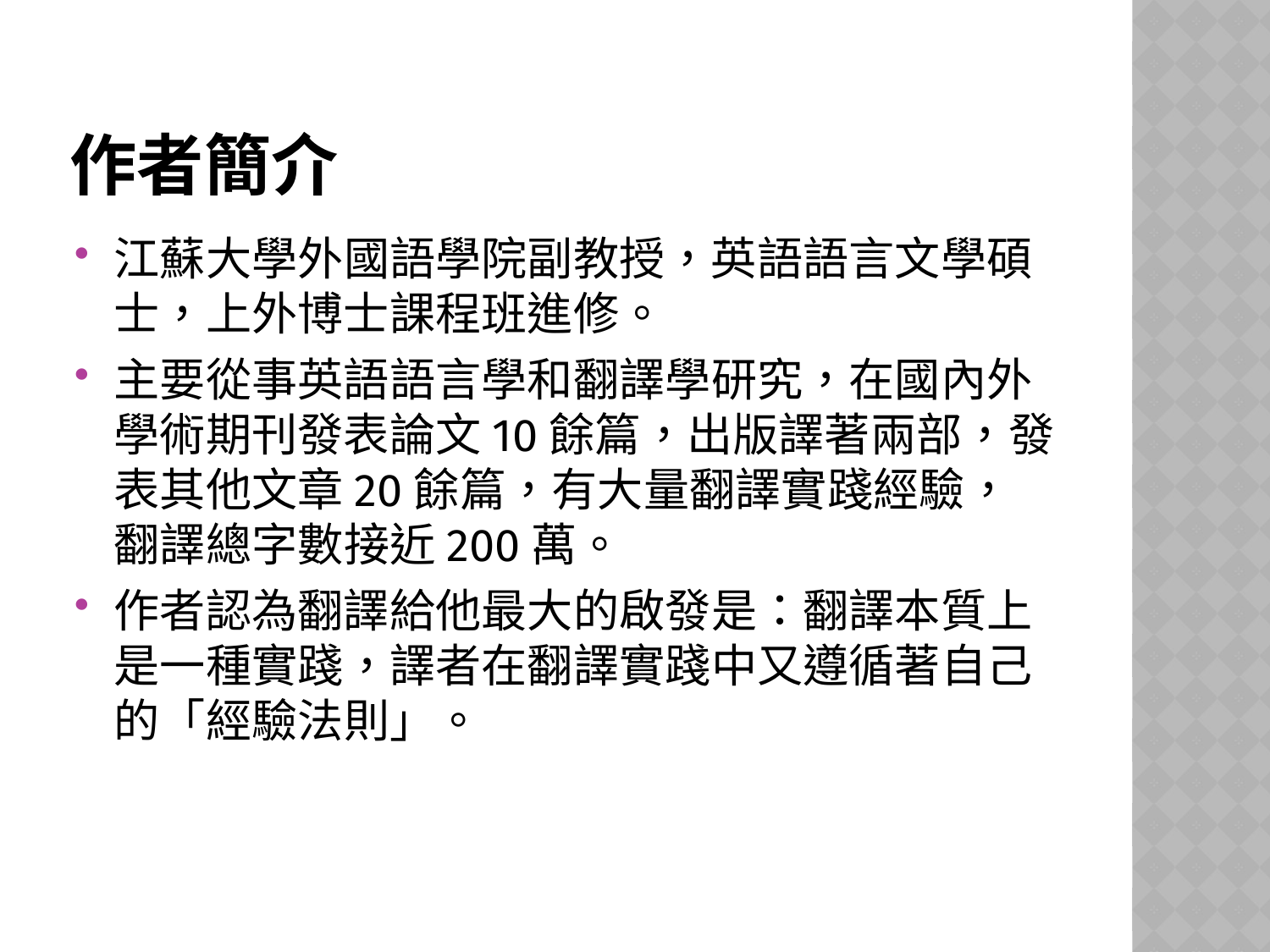

# 作者簡介
江蘇大學外國語學院副教授，英語語言文學碩士，上外博士課程班進修。
主要從事英語語言學和翻譯學研究，在國內外學術期刊發表論文10餘篇，出版譯著兩部，發表其他文章20餘篇，有大量翻譯實踐經驗，翻譯總字數接近200萬。
作者認為翻譯給他最大的啟發是：翻譯本質上是一種實踐，譯者在翻譯實踐中又遵循著自己的「經驗法則」。